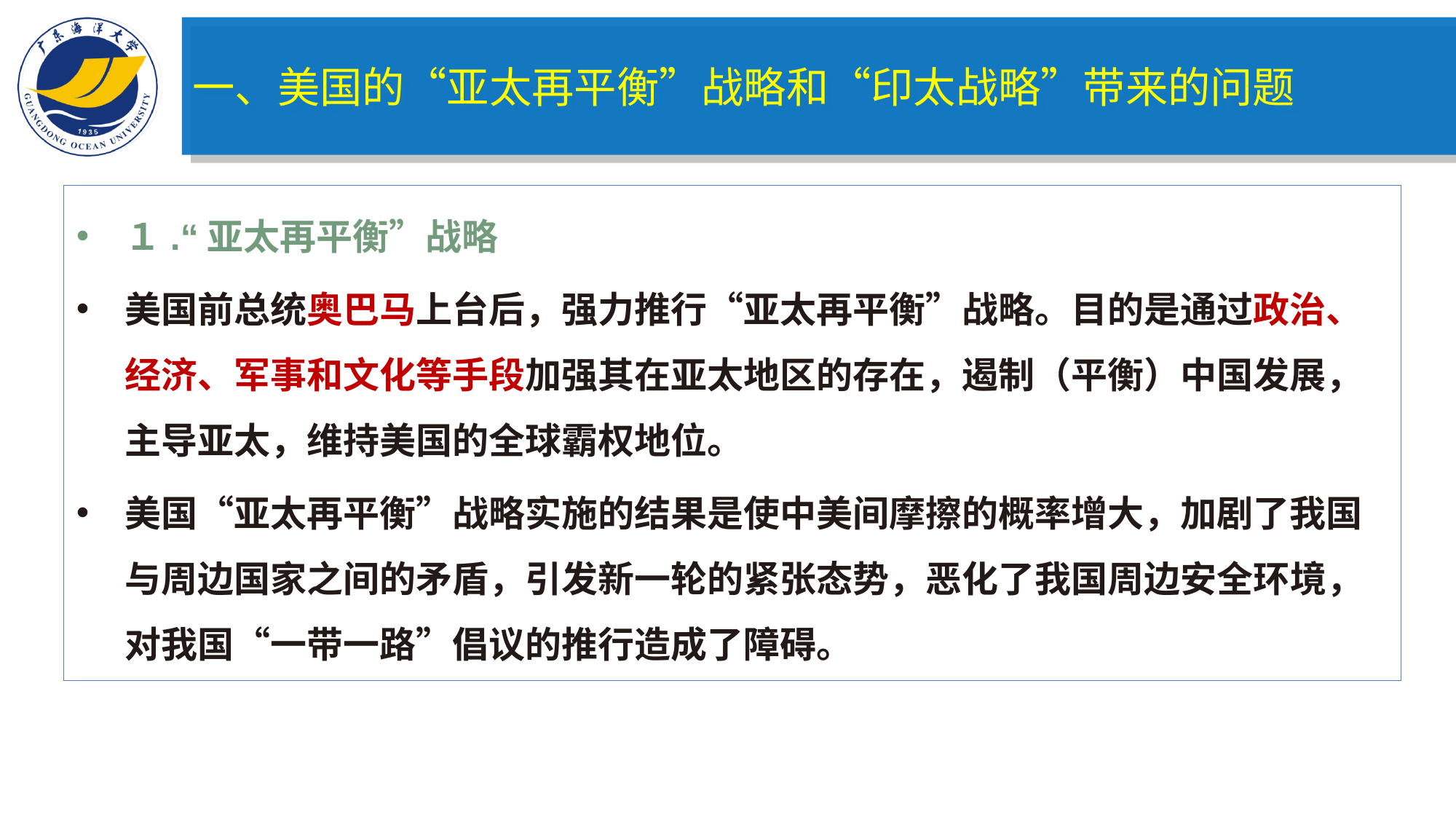

一、美国的“亚太再平衡”战略和“印太战略”带来的问题
１.“亚太再平衡”战略
美国前总统奥巴马上台后，强力推行“亚太再平衡”战略。目的是通过政治、经济、军事和文化等手段加强其在亚太地区的存在，遏制（平衡）中国发展，主导亚太，维持美国的全球霸权地位。
美国“亚太再平衡”战略实施的结果是使中美间摩擦的概率增大，加剧了我国与周边国家之间的矛盾，引发新一轮的紧张态势，恶化了我国周边安全环境，对我国“一带一路”倡议的推行造成了障碍。